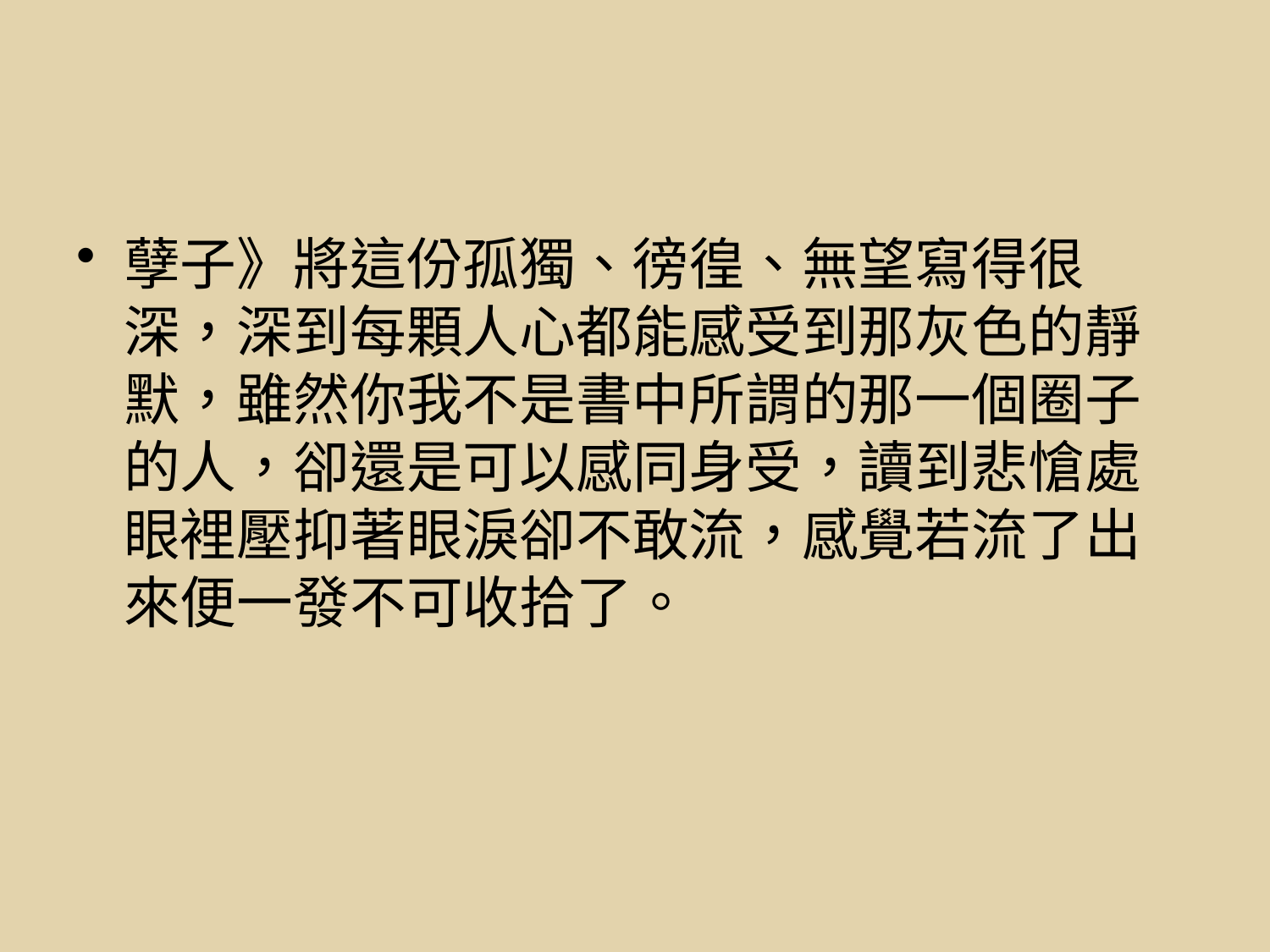

#
孽子》將這份孤獨、徬徨、無望寫得很深，深到每顆人心都能感受到那灰色的靜默，雖然你我不是書中所謂的那一個圈子的人，卻還是可以感同身受，讀到悲愴處眼裡壓抑著眼淚卻不敢流，感覺若流了出來便一發不可收拾了。